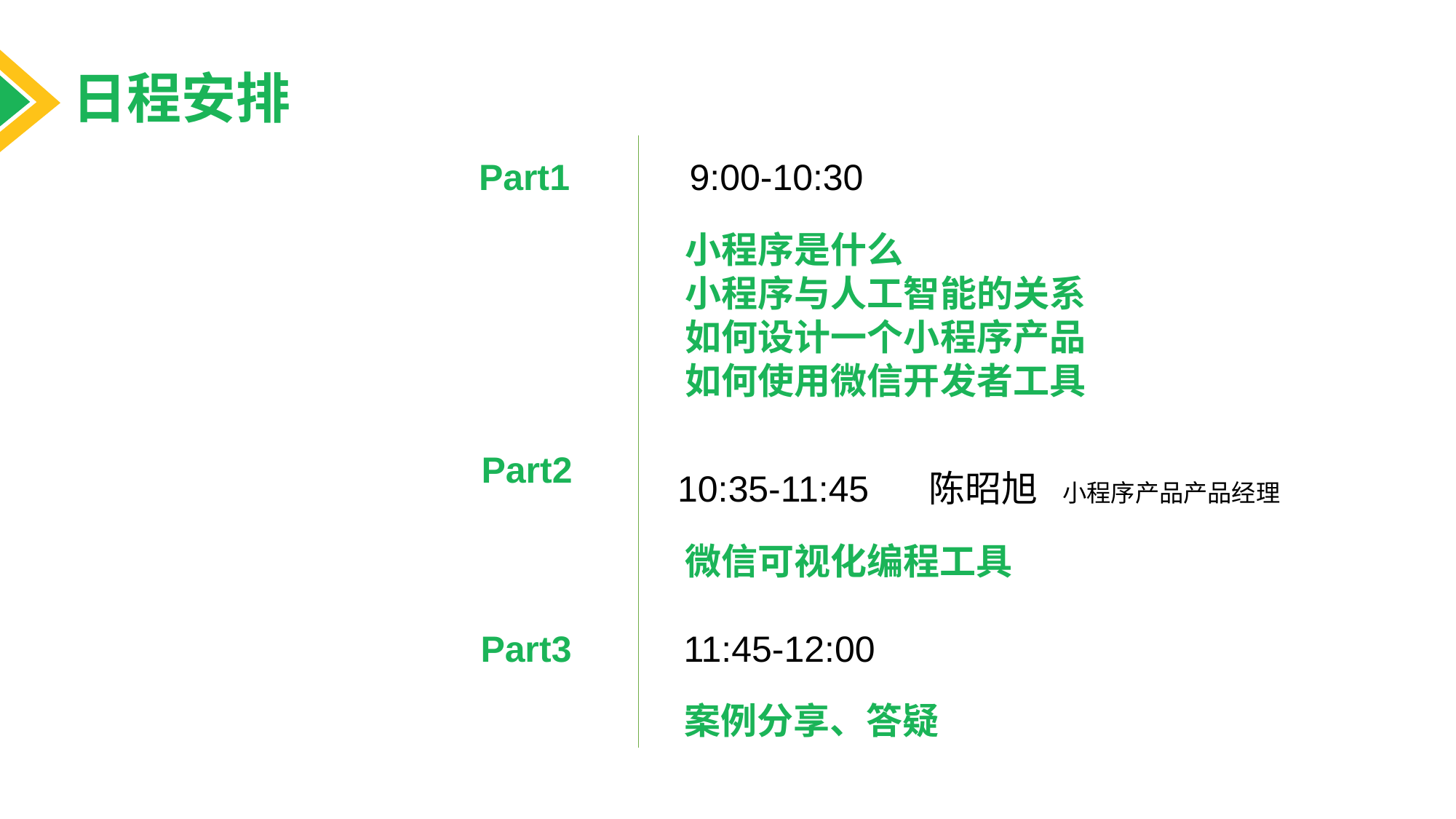

日程安排

Part1
9:00-10:30
小程序是什么
小程序与人工智能的关系
如何设计一个小程序产品
如何使用微信开发者工具
Part2
10:35-11:45     陈昭旭   小程序产品产品经理
微信可视化编程工具
Part3
11:45-12:00
案例分享、答疑